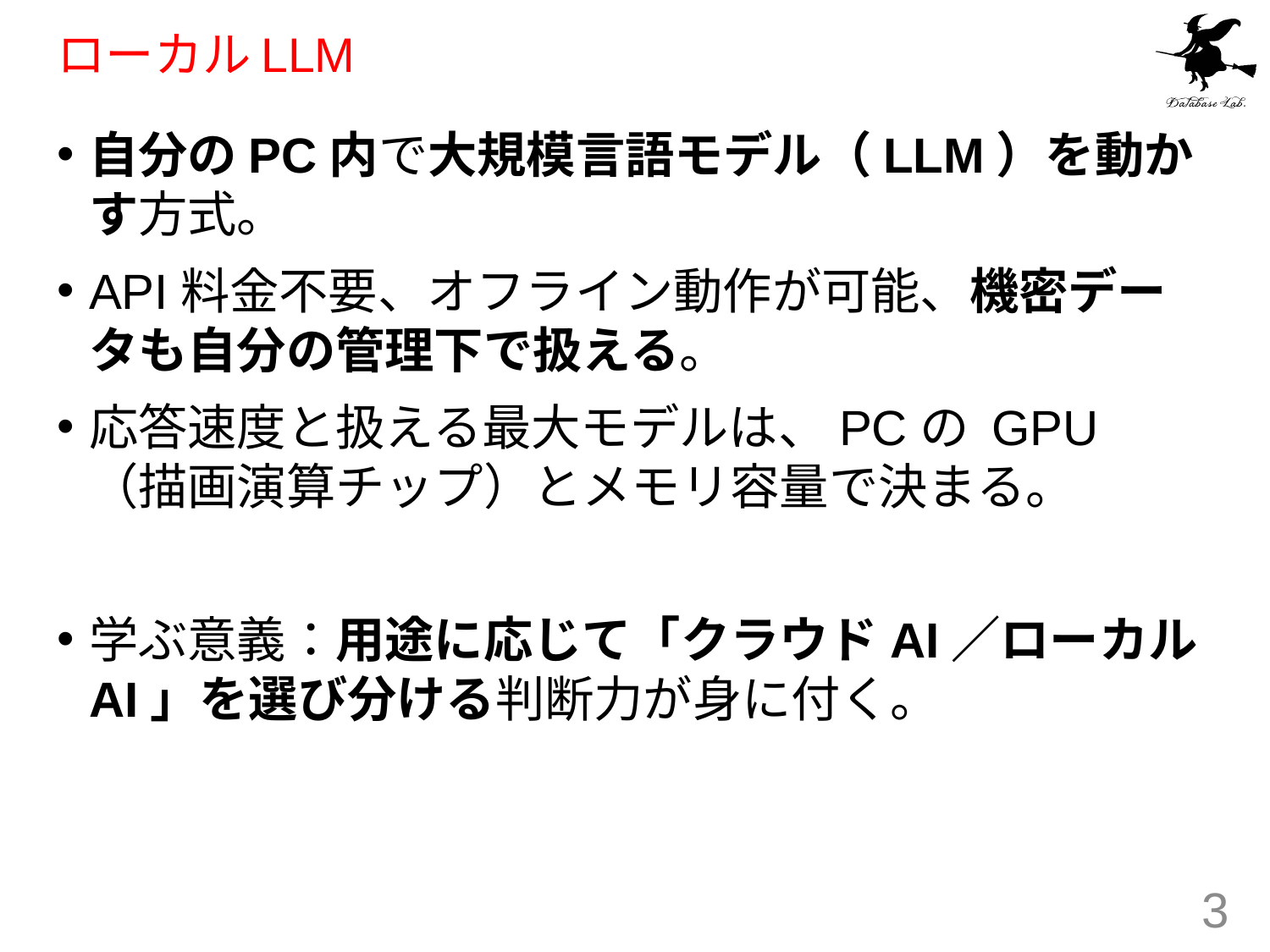

# ローカルLLM
自分のPC内で大規模言語モデル（LLM）を動かす方式。
API料金不要、オフライン動作が可能、機密データも自分の管理下で扱える。
応答速度と扱える最大モデルは、PCの GPU（描画演算チップ）とメモリ容量で決まる。

学ぶ意義：用途に応じて「クラウドAI／ローカルAI」を選び分ける判断力が身に付く。
3